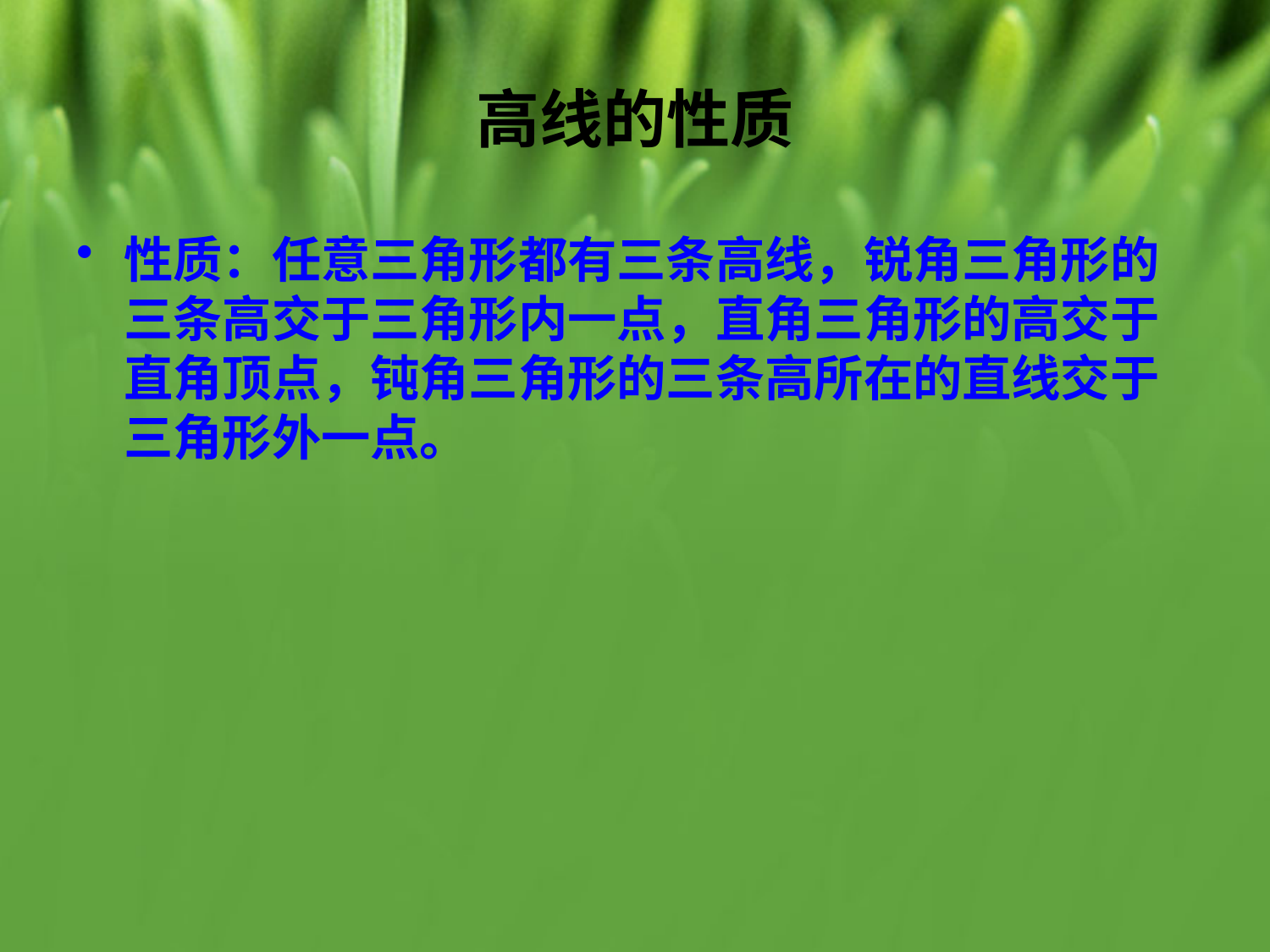

# 高线的性质
性质：任意三角形都有三条高线，锐角三角形的三条高交于三角形内一点，直角三角形的高交于直角顶点，钝角三角形的三条高所在的直线交于三角形外一点。